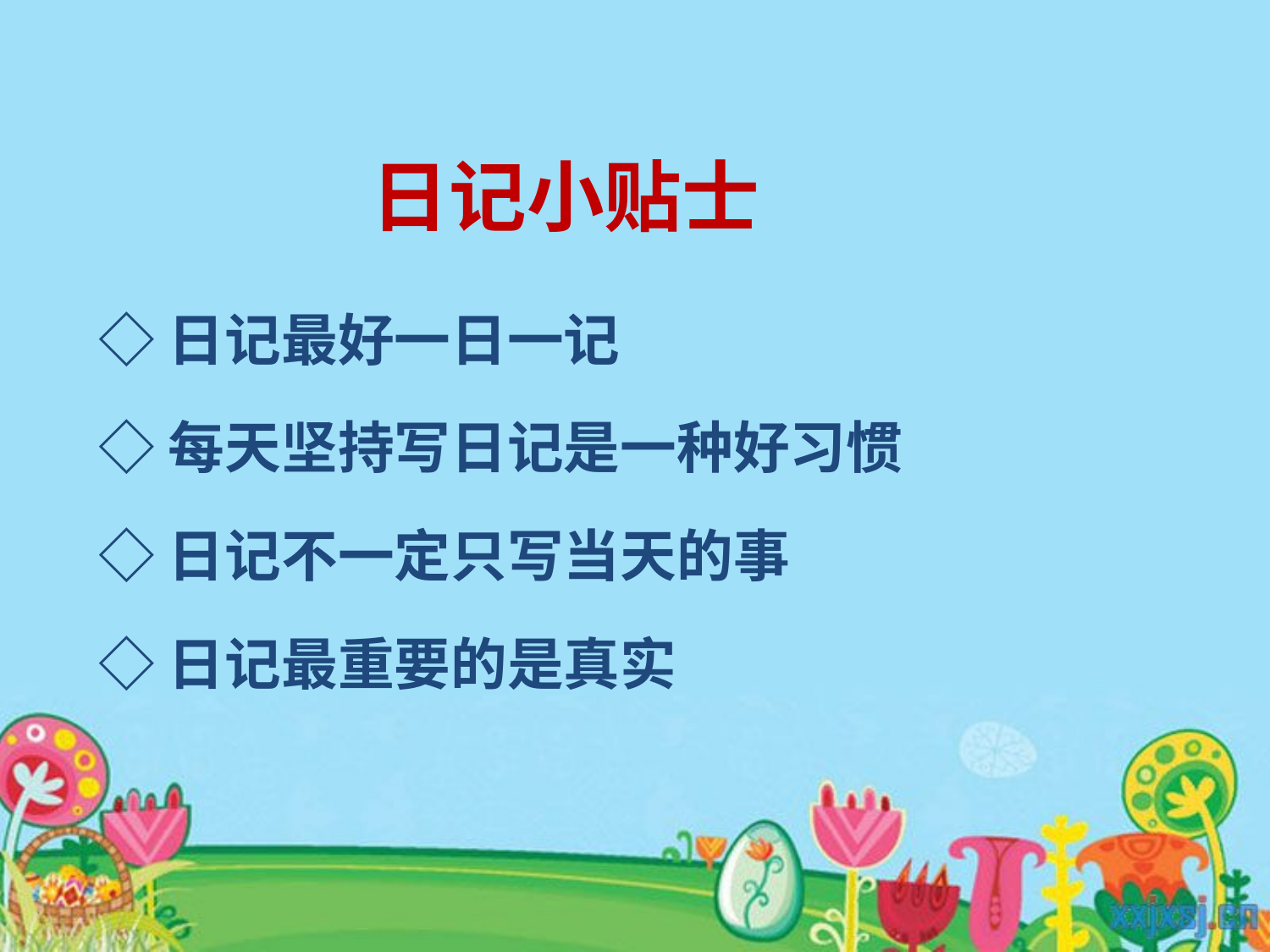

日记小贴士
◇日记最好一日一记
◇每天坚持写日记是一种好习惯
◇日记不一定只写当天的事
◇日记最重要的是真实